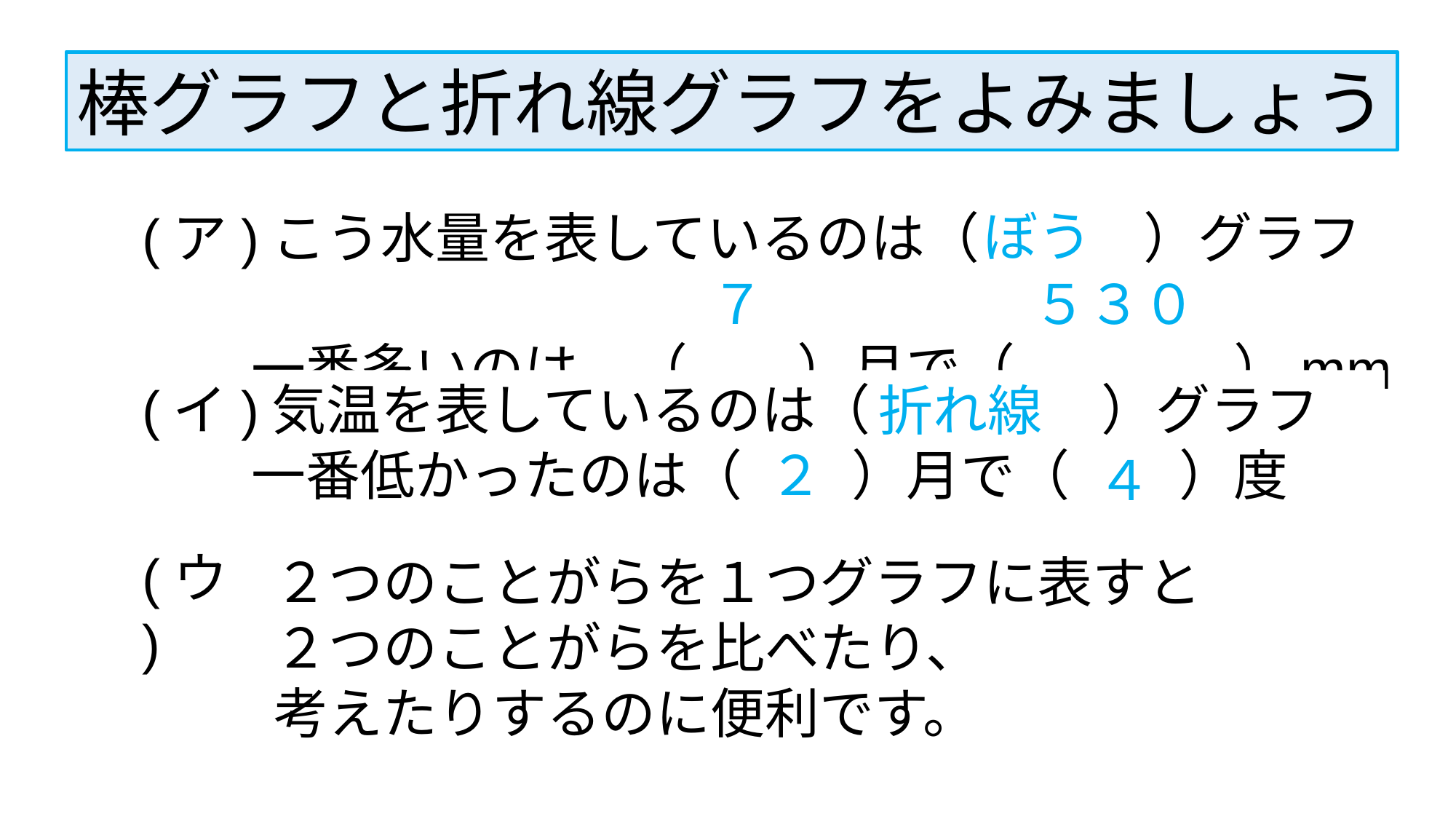

棒グラフと折れ線グラフをよみましょう
ぼう
(ア)こう水量を表しているのは（　　　）グラフ
　　一番多いのは、（　　）月で（　　　　）mm
５３０
７
(イ)気温を表しているのは（　　　　 ）グラフ
　　一番低かったのは（　　）月で（　　）度
折れ線
２
４
(ウ)
２つのことがらを１つグラフに表すと
２つのことがらを比べたり、
考えたりするのに便利です。